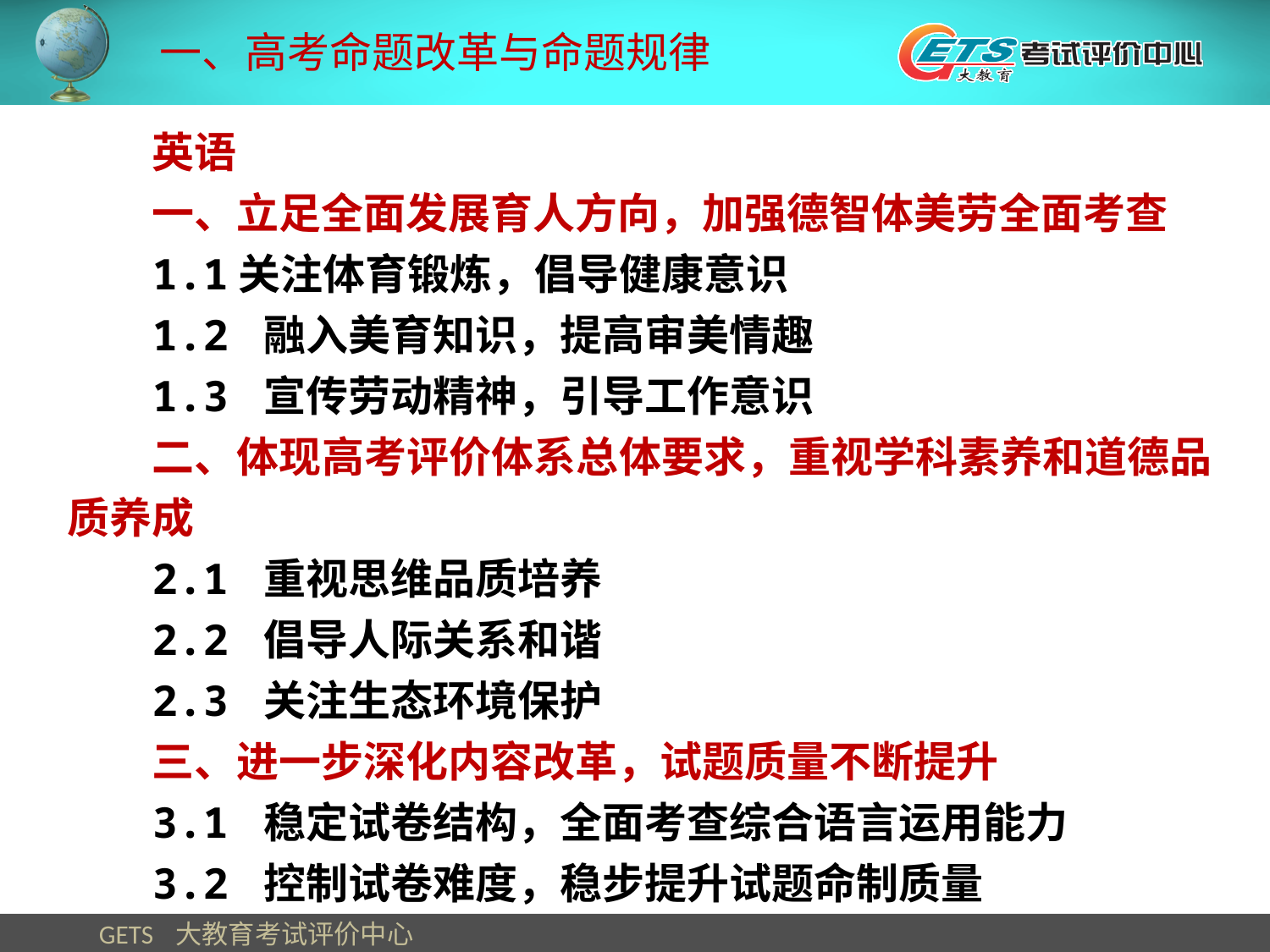

一、高考命题改革与命题规律
英语
一、立足全面发展育人方向，加强德智体美劳全面考查
1.1关注体育锻炼，倡导健康意识
1.2 融入美育知识，提高审美情趣
1.3 宣传劳动精神，引导工作意识
二、体现高考评价体系总体要求，重视学科素养和道德品质养成
2.1 重视思维品质培养
2.2 倡导人际关系和谐
2.3 关注生态环境保护
三、进一步深化内容改革，试题质量不断提升
3.1 稳定试卷结构，全面考查综合语言运用能力
3.2 控制试卷难度，稳步提升试题命制质量